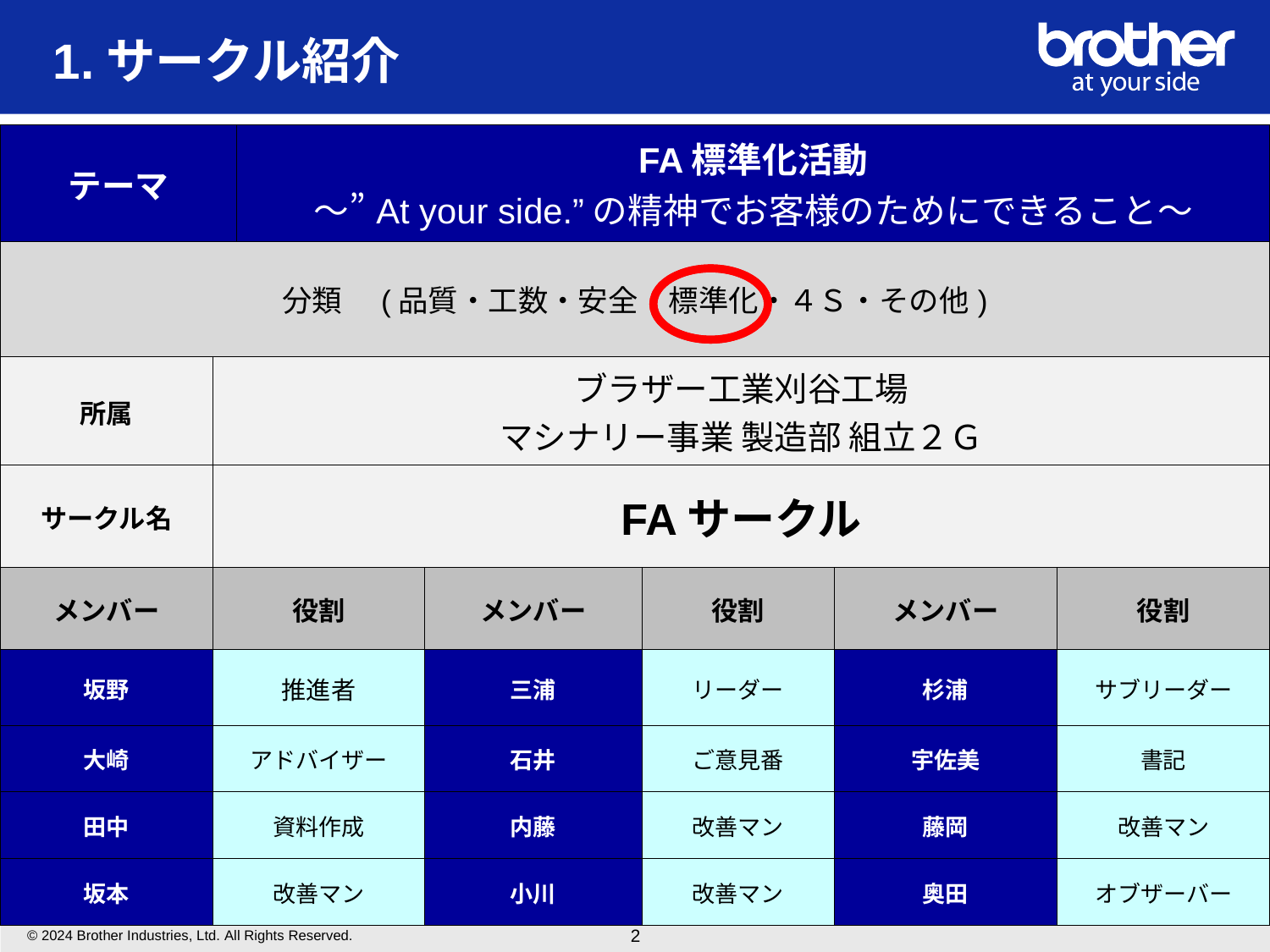

# 1.サークル紹介
| テーマ |  | FA標準化活動 ～”At your side.”の精神でお客様のためにできること～ |  |  |  |  |
| --- | --- | --- | --- | --- | --- | --- |
| 分類　(品質・工数・安全・標準化・４Ｓ・その他) |  |  |  |  |  |  |
| 所属 | ブラザー工業刈谷工場 マシナリー事業 製造部 組立２Ｇ | マシナリー事業 製造部　組立２Ｇ |  |  |  |  |
| サークル名 | FAサークル | FAサークル |  |  |  |  |
| メンバー | 役割 | 役割 | メンバー | 役割 | メンバー | 役割 |
| 坂野 | 推進者 | 推進者 | 三浦 | リーダー | 杉浦 | サブリーダー |
| 大崎 | アドバイザー | アドバイザー | 石井 | ご意見番 | 宇佐美 | 書記 |
| 田中 | 資料作成 | アドバイザー | 内藤 | 改善マン | 藤岡 | 改善マン |
| 坂本 | 改善マン | 改善マン | 小川 | 改善マン | 奥田 | オブザーバー |

2